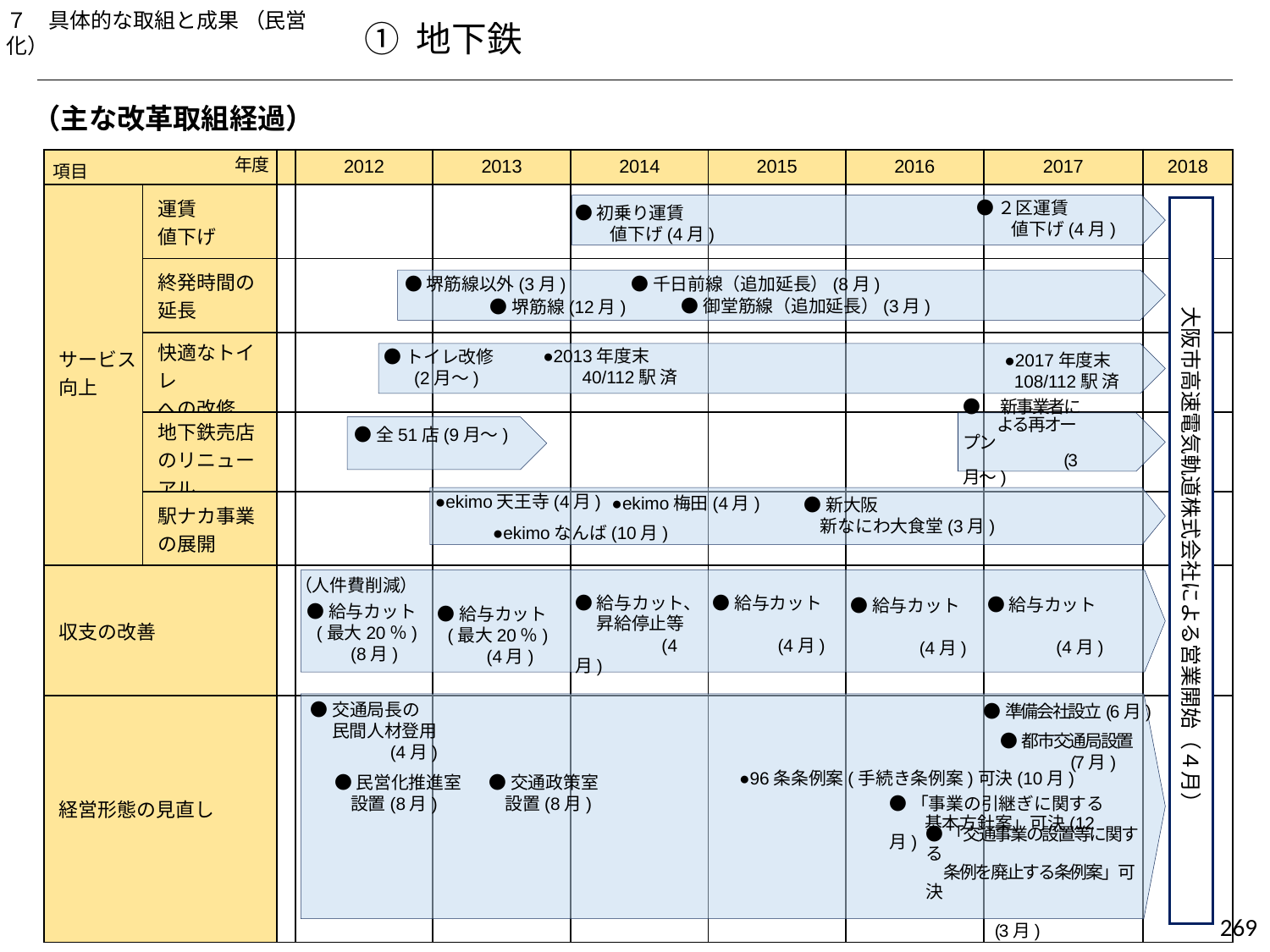

７　具体的な取組と成果 （民営化）
① 地下鉄
（主な改革取組経過）
年度
|  |  |  | 2012 | 2013 | 2014 | 2015 | 2016 | 2017 | 2018 |
| --- | --- | --- | --- | --- | --- | --- | --- | --- | --- |
|  | 運賃 値下げ |  |  |  |  |  |  |  |  |
|  | 終発時間の 延長 |  |  |  |  |  |  |  |  |
| サービス 向上 | 快適なトイレ への改修 |  |  |  |  |  |  |  |  |
|  | 地下鉄売店 のリニューアル |  |  |  |  |  |  |  |  |
|  | 駅ナカ事業 の展開 |  |  |  |  |  |  |  |  |
| 収支の改善 |  |  |  |  |  |  |  |  |  |
| 経営形態の見直し |  |  |  |  |  |  |  |  |  |
項目
●２区運賃
　　値下げ(4月)

●初乗り運賃
　　値下げ(4月)
大阪市高速電気軌道株式会社による営業開始（４月）

●堺筋線以外(3月)
●千日前線（追加延長）(8月)
●御堂筋線（追加延長）(3月)
●堺筋線(12月)
●2013年度末
　　40/112駅 済
●2017年度末
  108/112駅 済

●トイレ改修
　  (2月～)
●　新事業者に
　 　よる再オープン
　　　　　　(3月～)

●全51店(9月～)
●新大阪
   新なにわ大食堂(3月)

●ekimo天王寺(4月)
●ekimo梅田(4月)
●ekimoなんば(10月)
（人件費削減）

●給与カット
　　　  (4月)
●給与カット
　　   　(4月)
●給与カット
　　　   (4月)
●給与カット
  (最大20％)
         (8月)
●給与カット、
　 昇給停止等
　　　　   (4月)
●給与カット
  (最大20％)
          (4月)

●交通局長の
　 民間人材登用
       　　  (4月)
●準備会社設立(6月)
●都市交通局設置
                      (7月)
●96条条例案(手続き条例案)可決(10月)
●交通政策室
   設置(8月)
●民営化推進室
   設置(8月)
●「事業の引継ぎに関する
　　基本方針案」可決(12月)
●「交通事業の設置等に関する
　 条例を廃止する条例案」可決
　　　　　　　　　　　　　　　　　(3月)
269